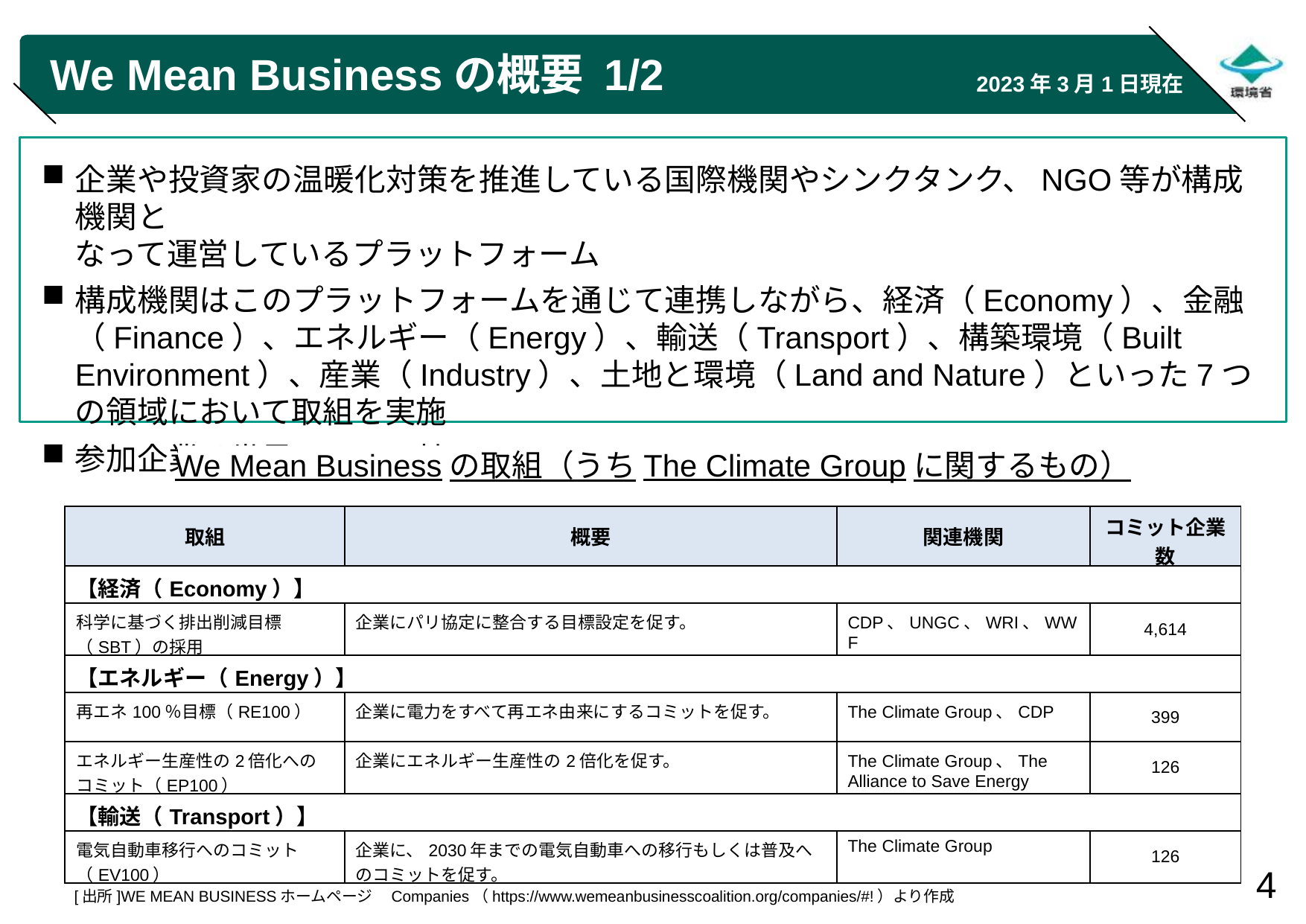

# We Mean Businessの概要 1/2
2023年3月1日現在
企業や投資家の温暖化対策を推進している国際機関やシンクタンク、NGO等が構成機関と
なって運営しているプラットフォーム
構成機関はこのプラットフォームを通じて連携しながら、経済（Economy）、金融（Finance）、エネルギー（Energy）、輸送（Transport）、構築環境（Built Environment）、産業（Industry）、土地と環境（Land and Nature）といった7つの領域において取組を実施
参加企業は世界で4,919社
We Mean Businessの取組（うちThe Climate Groupに関するもの）
| 取組 | 概要 | 関連機関 | コミット企業数 |
| --- | --- | --- | --- |
| 【経済（Economy）】 |  |  |  |
| 科学に基づく排出削減目標（SBT）の採用 | 企業にパリ協定に整合する目標設定を促す。 | CDP、UNGC、WRI、WWF | 4,614 |
| 【エネルギー（Energy）】 |  |  |  |
| 再エネ100％目標（RE100） | 企業に電力をすべて再エネ由来にするコミットを促す。 | The Climate Group、CDP | 399 |
| エネルギー生産性の2倍化へのコミット（EP100） | 企業にエネルギー生産性の2倍化を促す。 | The Climate Group、The Alliance to Save Energy | 126 |
| 【輸送（Transport）】 |  |  |  |
| 電気自動車移行へのコミット（EV100） | 企業に、2030年までの電気自動車への移行もしくは普及へのコミットを促す。 | The Climate Group | 126 |
[出所]WE MEAN BUSINESSホームページ　Companies（https://www.wemeanbusinesscoalition.org/companies/#!）より作成